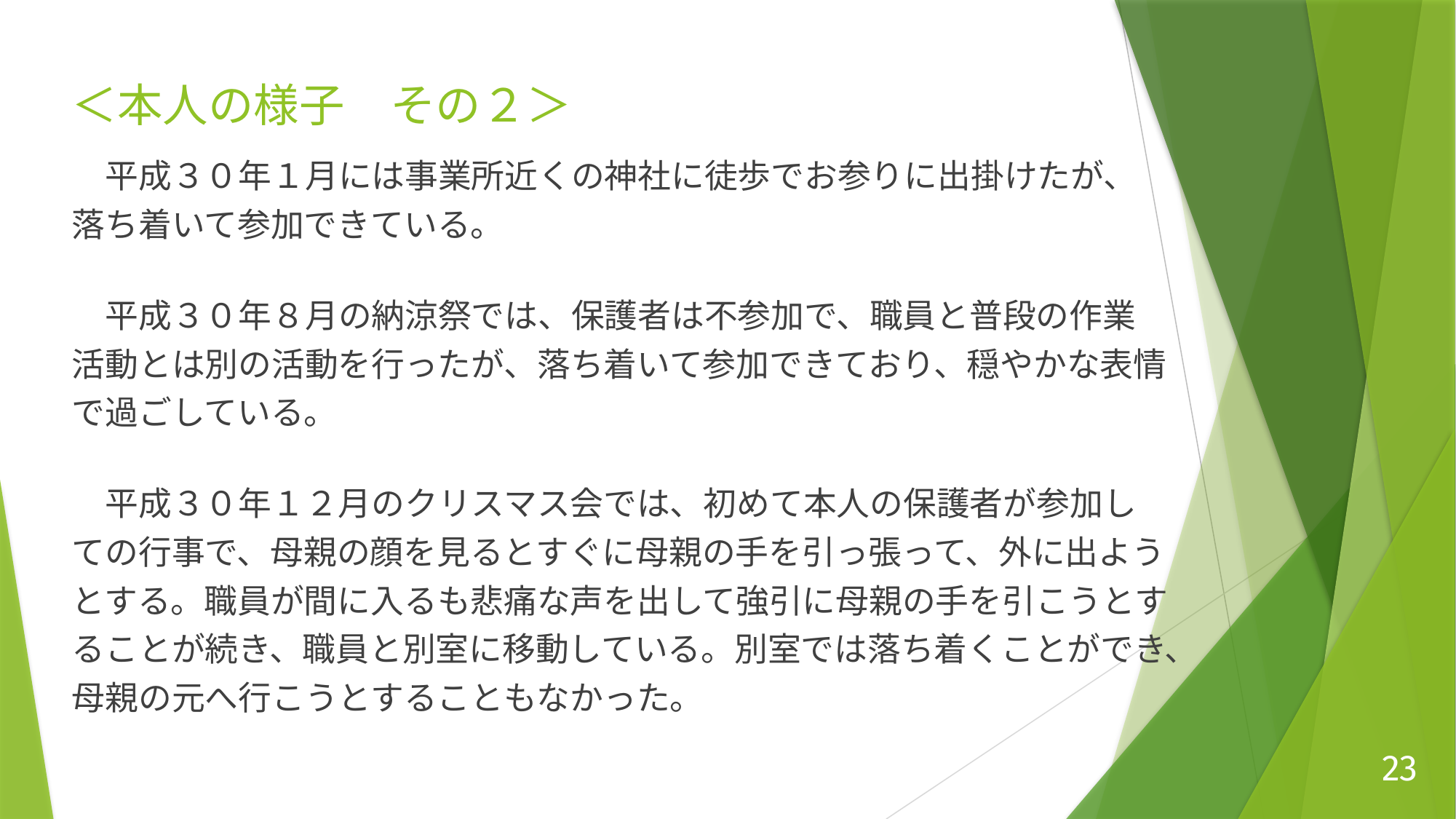

＜本人の様子　その２＞
　平成３０年１月には事業所近くの神社に徒歩でお参りに出掛けたが、落ち着いて参加できている。

　平成３０年８月の納涼祭では、保護者は不参加で、職員と普段の作業活動とは別の活動を行ったが、落ち着いて参加できており、穏やかな表情で過ごしている。

　平成３０年１２月のクリスマス会では、初めて本人の保護者が参加しての行事で、母親の顔を見るとすぐに母親の手を引っ張って、外に出ようとする。職員が間に入るも悲痛な声を出して強引に母親の手を引こうとすることが続き、職員と別室に移動している。別室では落ち着くことができ、母親の元へ行こうとすることもなかった。
23